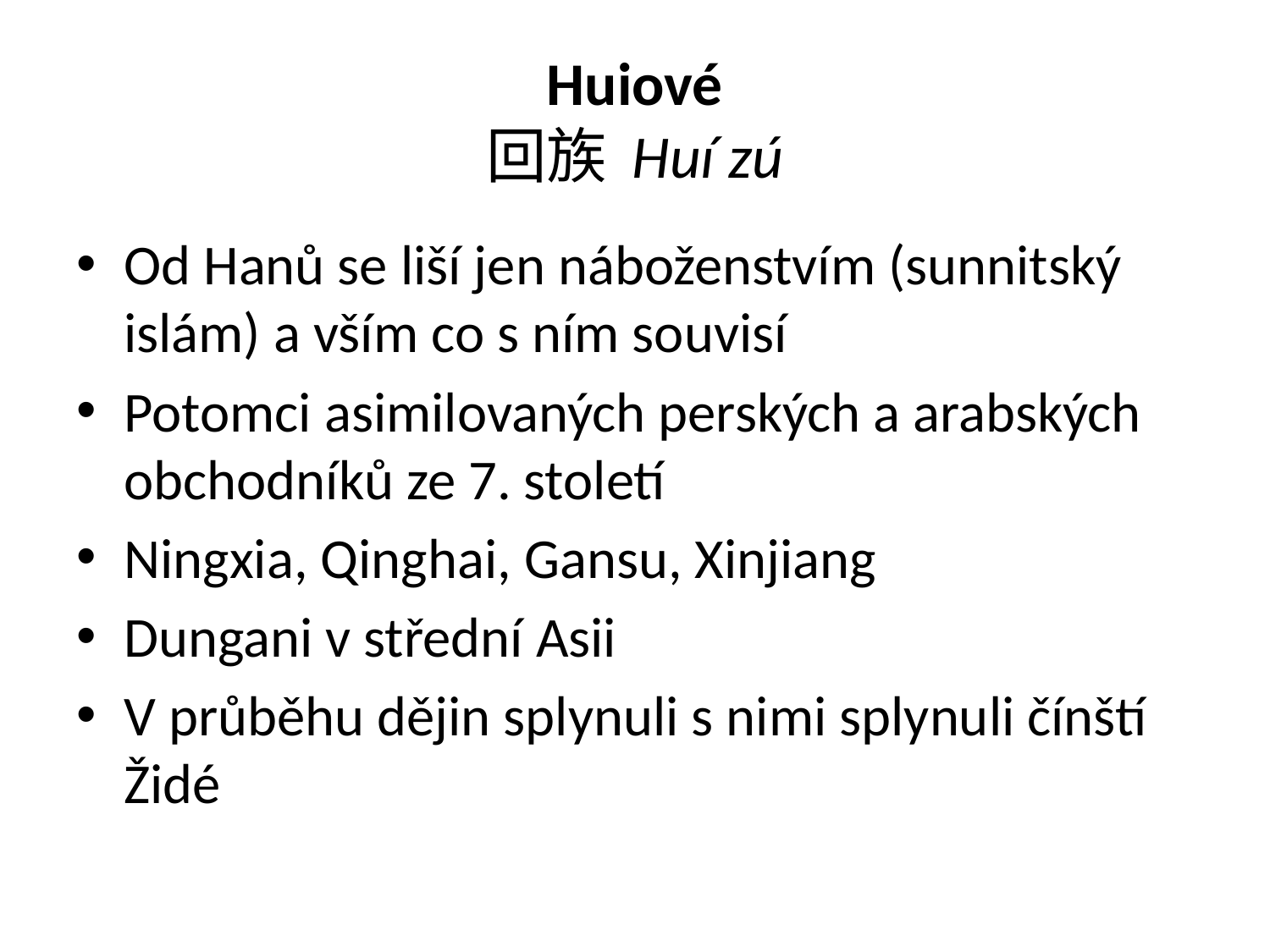

# Huiové 回族 Huí zú
Od Hanů se liší jen náboženstvím (sunnitský islám) a vším co s ním souvisí
Potomci asimilovaných perských a arabských obchodníků ze 7. století
Ningxia, Qinghai, Gansu, Xinjiang
Dungani v střední Asii
V průběhu dějin splynuli s nimi splynuli čínští Židé